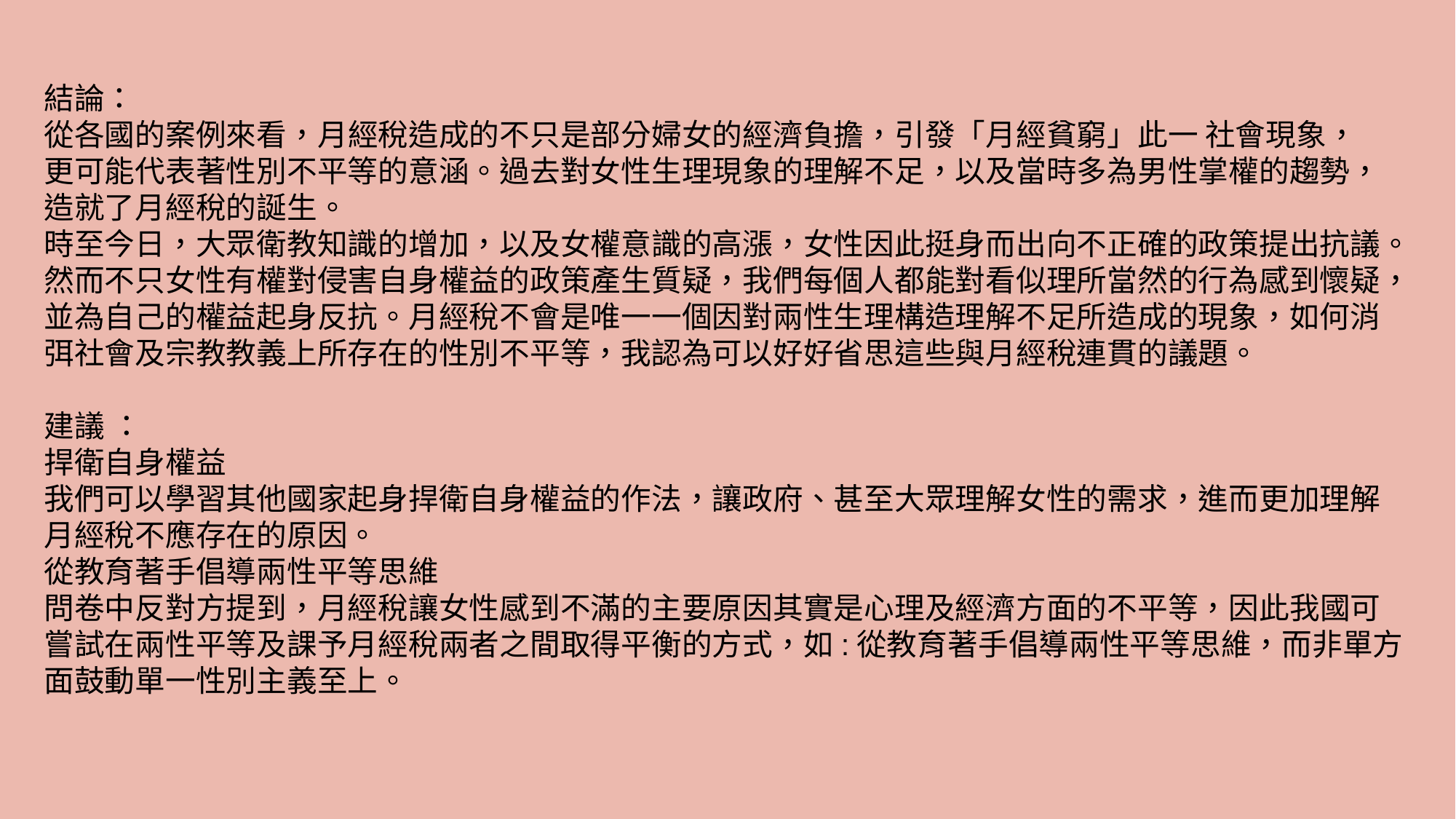

結論：
從各國的案例來看，月經稅造成的不只是部分婦女的經濟負擔，引發「月經貧窮」此一 社會現象，
更可能代表著性別不平等的意涵。過去對女性生理現象的理解不足，以及當時多為男性掌權的趨勢，
造就了月經稅的誕生。
時至今日，大眾衛教知識的增加，以及女權意識的高漲，女性因此挺身而出向不正確的政策提出抗議。
然而不只女性有權對侵害自身權益的政策產生質疑，我們每個人都能對看似理所當然的行為感到懷疑，
並為自己的權益起身反抗。月經稅不會是唯一一個因對兩性生理構造理解不足所造成的現象，如何消
弭社會及宗教教義上所存在的性別不平等，我認為可以好好省思這些與月經稅連貫的議題。

建議 ：
捍衛自身權益
我們可以學習其他國家起身捍衛自身權益的作法，讓政府、甚至大眾理解女性的需求，進而更加理解
月經稅不應存在的原因。
從教育著手倡導兩性平等思維
問卷中反對方提到，月經稅讓女性感到不滿的主要原因其實是心理及經濟方面的不平等，因此我國可
嘗試在兩性平等及課予月經稅兩者之間取得平衡的方式，如:從教育著手倡導兩性平等思維，而非單方
面鼓動單一性別主義至上。